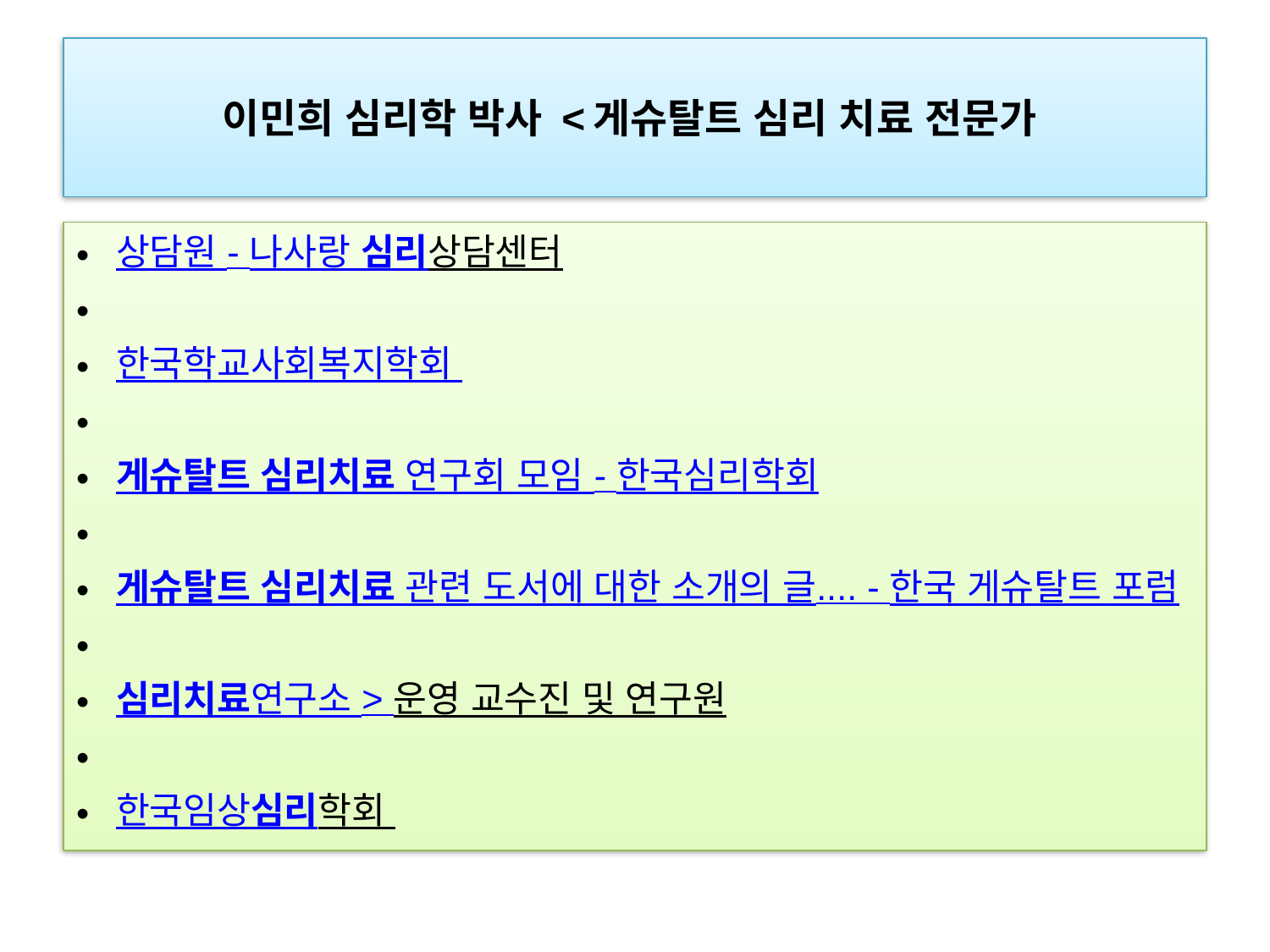

# 이민희 심리학 박사 <게슈탈트 심리 치료 전문가
상담원 - 나사랑 심리상담센터

한국학교사회복지학회

게슈탈트 심리치료 연구회 모임 - 한국심리학회

게슈탈트 심리치료 관련 도서에 대한 소개의 글.... - 한국 게슈탈트 포럼

심리치료연구소 > 운영 교수진 및 연구원

한국임상심리학회